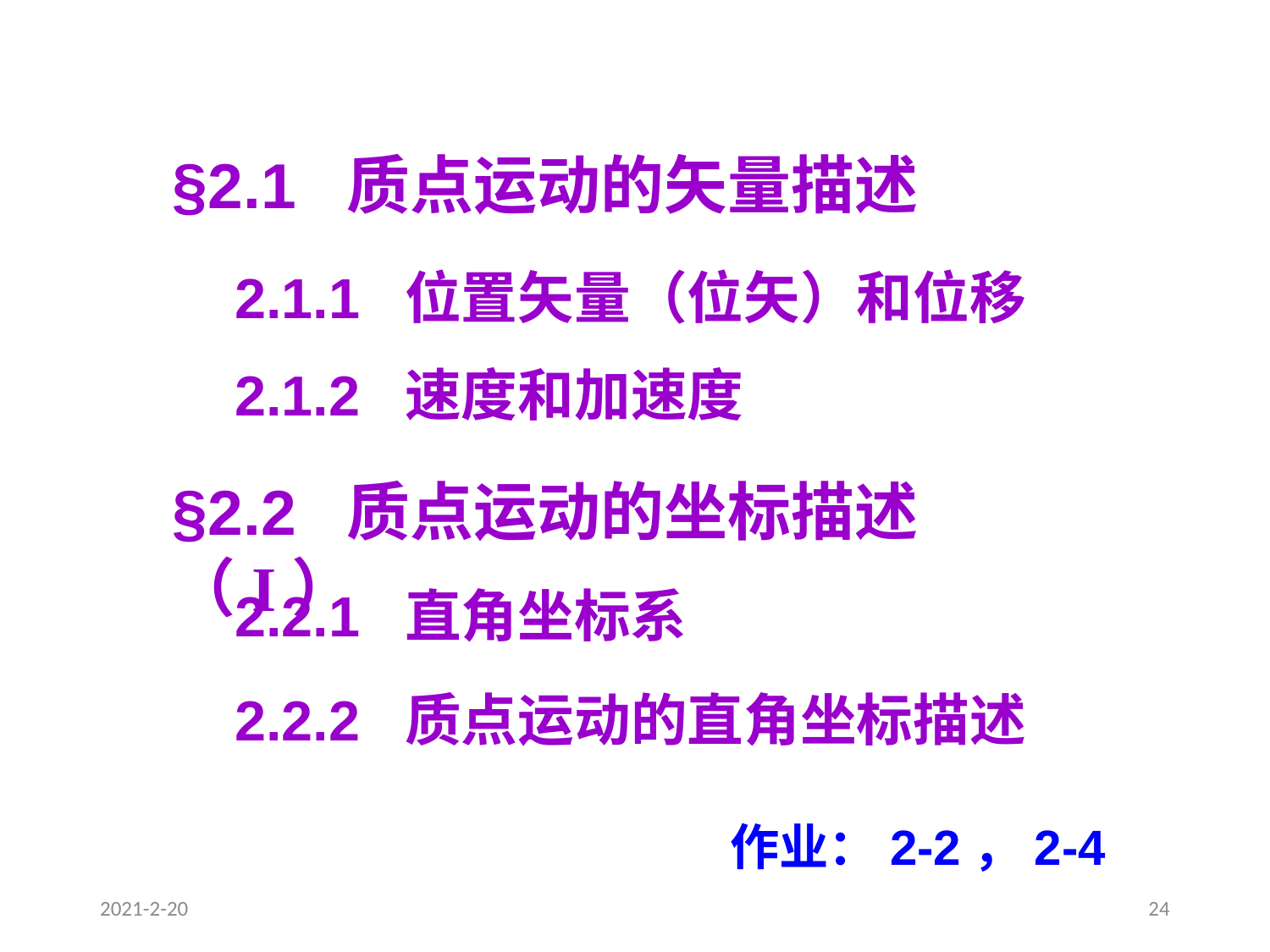

§2.1  质点运动的矢量描述
2.1.1  位置矢量（位矢）和位移
2.1.2  速度和加速度
§2.2  质点运动的坐标描述（I）
2.2.1  直角坐标系
2.2.2  质点运动的直角坐标描述
作业：2-2，2-4
2021-2-20
24